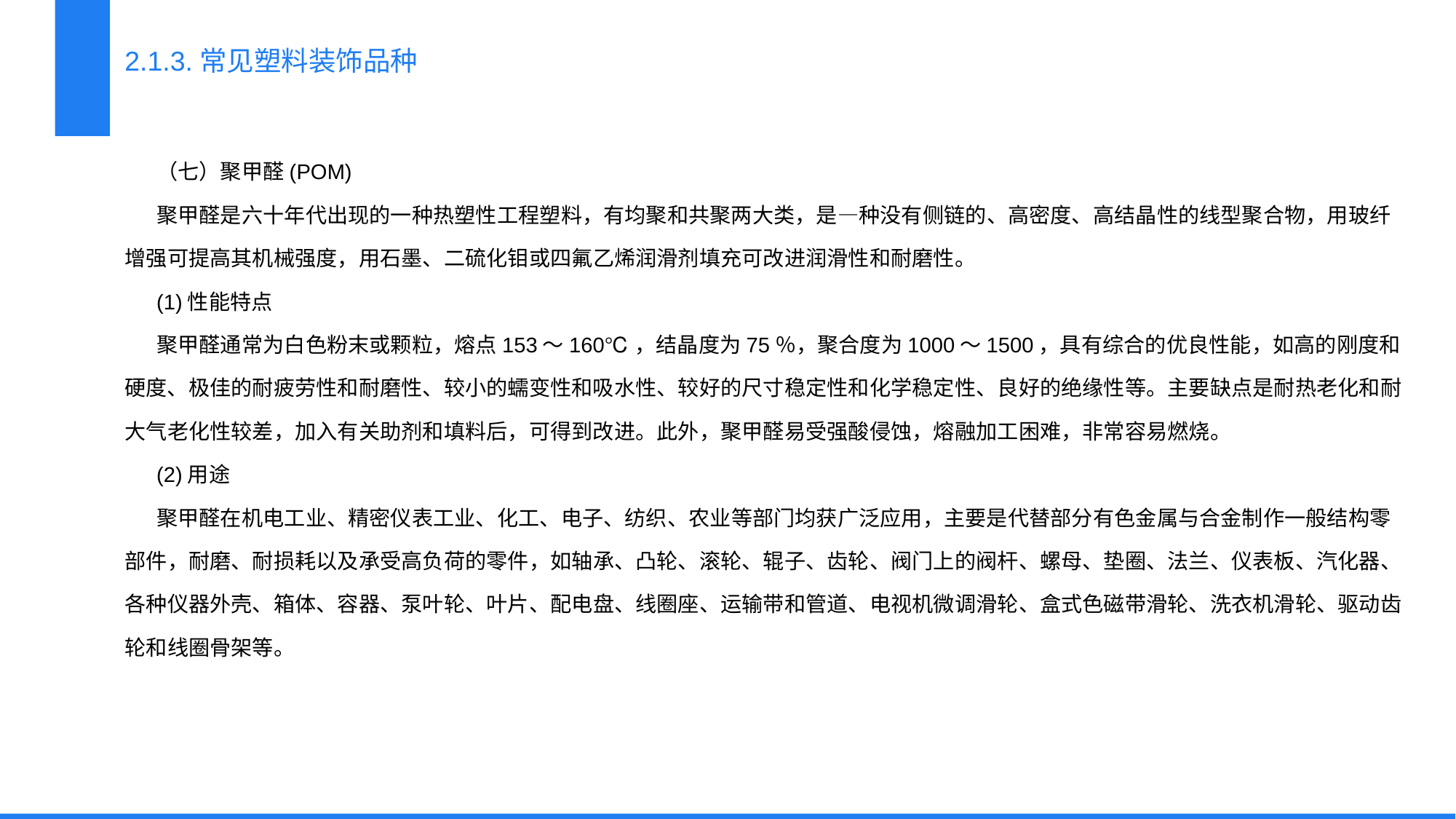

2.1.3.常见塑料装饰品种
（七）聚甲醛(POM)
聚甲醛是六十年代出现的一种热塑性工程塑料，有均聚和共聚两大类，是—种没有侧链的、高密度、高结晶性的线型聚合物，用玻纤增强可提高其机械强度，用石墨、二硫化钼或四氟乙烯润滑剂填充可改进润滑性和耐磨性。
(1)性能特点
聚甲醛通常为白色粉末或颗粒，熔点153～160℃，结晶度为75％，聚合度为1000～1500，具有综合的优良性能，如高的刚度和硬度、极佳的耐疲劳性和耐磨性、较小的蠕变性和吸水性、较好的尺寸稳定性和化学稳定性、良好的绝缘性等。主要缺点是耐热老化和耐大气老化性较差，加入有关助剂和填料后，可得到改进。此外，聚甲醛易受强酸侵蚀，熔融加工困难，非常容易燃烧。
(2)用途
聚甲醛在机电工业、精密仪表工业、化工、电子、纺织、农业等部门均获广泛应用，主要是代替部分有色金属与合金制作一般结构零部件，耐磨、耐损耗以及承受高负荷的零件，如轴承、凸轮、滚轮、辊子、齿轮、阀门上的阀杆、螺母、垫圈、法兰、仪表板、汽化器、各种仪器外壳、箱体、容器、泵叶轮、叶片、配电盘、线圈座、运输带和管道、电视机微调滑轮、盒式色磁带滑轮、洗衣机滑轮、驱动齿轮和线圈骨架等。